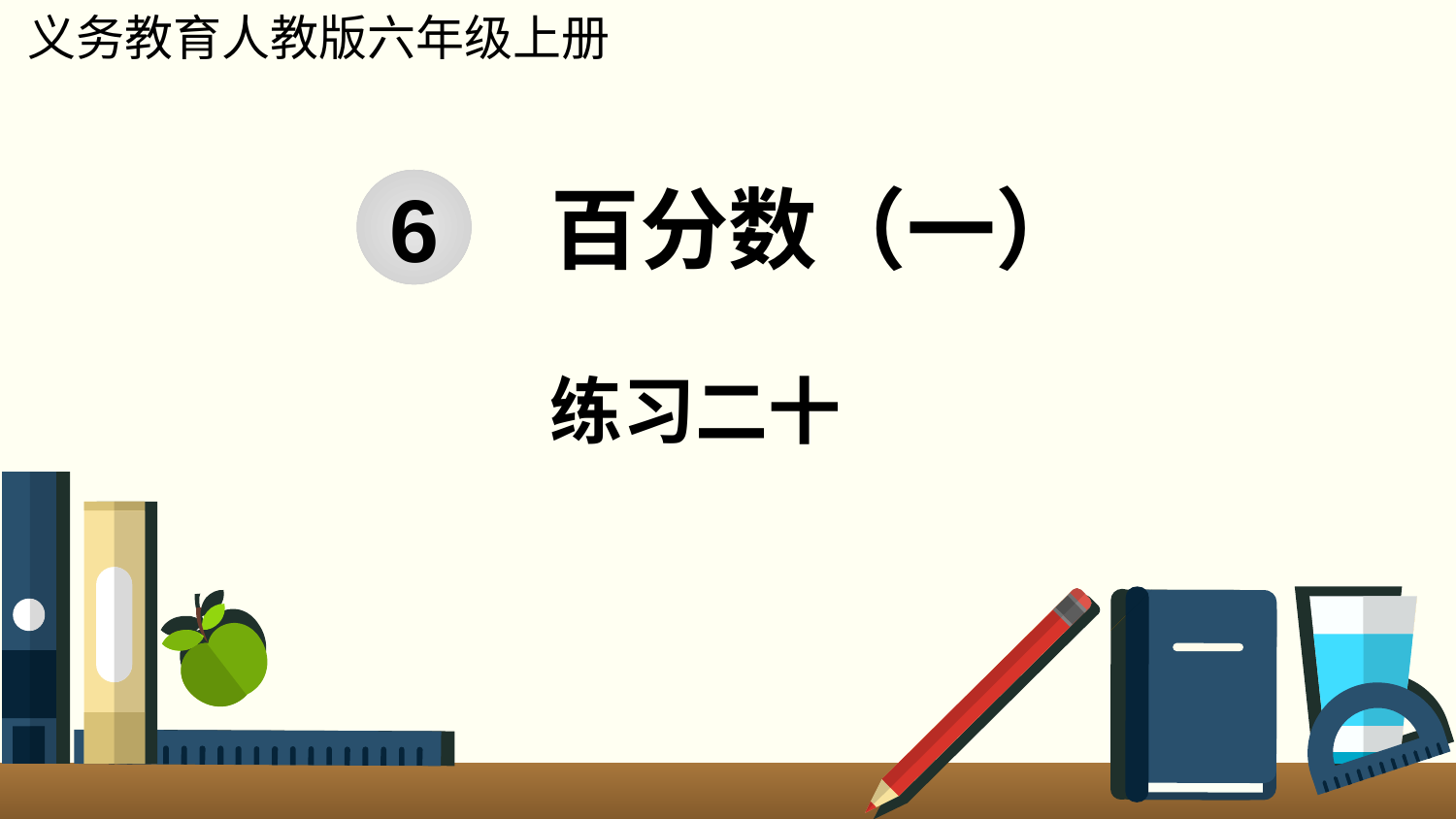

义务教育人教版六年级上册
百分数（一）
6
练习二十
www.youyi100.com
www.youyi100.com
www.youyi100.com
www.youyi100.com
www.youyi100.com
www.youyi100.com
www.youyi100.com
www.youyi100.com
www.youyi100.com

优翼